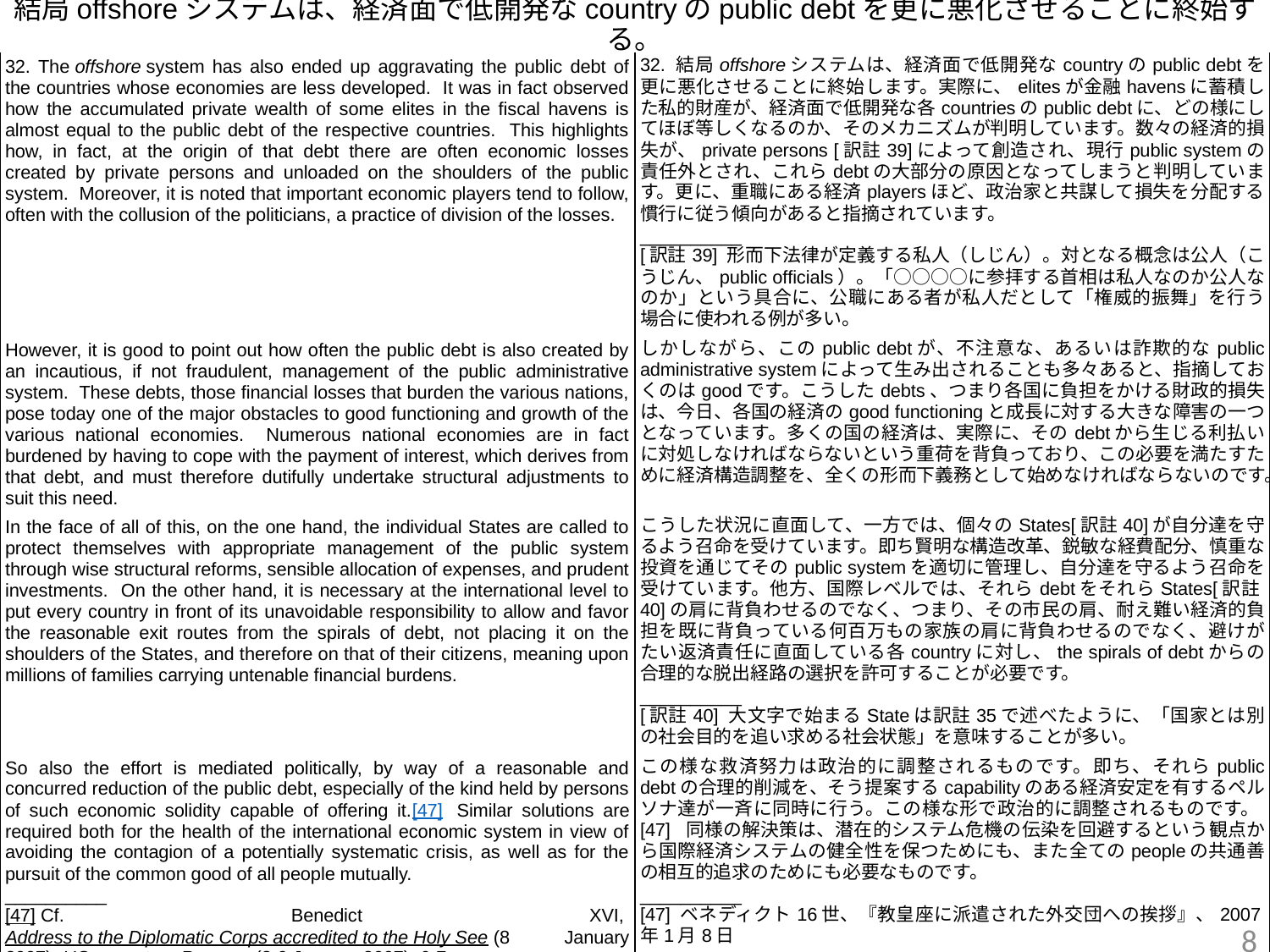

# 結局offshoreシステムは、経済面で低開発なcountryのpublic debtを更に悪化させることに終始する。
| 32. The offshore system has also ended up aggravating the public debt of the countries whose economies are less developed. It was in fact observed how the accumulated private wealth of some elites in the fiscal havens is almost equal to the public debt of the respective countries. This highlights how, in fact, at the origin of that debt there are often economic losses created by private persons and unloaded on the shoulders of the public system. Moreover, it is noted that important economic players tend to follow, often with the collusion of the politicians, a practice of division of the losses. | 32. 結局offshoreシステムは、経済面で低開発なcountryのpublic debtを更に悪化させることに終始します。実際に、elitesが金融havensに蓄積した私的財産が、経済面で低開発な各countriesのpublic debtに、どの様にしてほぼ等しくなるのか、そのメカニズムが判明しています。数々の経済的損失が、private persons [訳註39]によって創造され、現行public systemの責任外とされ、これらdebtの大部分の原因となってしまうと判明しています。更に、重職にある経済playersほど、政治家と共謀して損失を分配する慣行に従う傾向があると指摘されています。 \_\_\_\_\_\_\_\_\_\_ [訳註39] 形而下法律が定義する私人（しじん）。対となる概念は公人（こうじん、public officials）。「○○○○に参拝する首相は私人なのか公人なのか」という具合に、公職にある者が私人だとして「権威的振舞」を行う場合に使われる例が多い。 |
| --- | --- |
| However, it is good to point out how often the public debt is also created by an incautious, if not fraudulent, management of the public administrative system. These debts, those financial losses that burden the various nations, pose today one of the major obstacles to good functioning and growth of the various national economies. Numerous national economies are in fact burdened by having to cope with the payment of interest, which derives from that debt, and must therefore dutifully undertake structural adjustments to suit this need. | しかしながら、このpublic debtが、不注意な、あるいは詐欺的なpublic administrative systemによって生み出されることも多々あると、指摘しておくのはgoodです。こうしたdebts、つまり各国に負担をかける財政的損失は、今日、各国の経済のgood functioningと成長に対する大きな障害の一つとなっています。多くの国の経済は、実際に、そのdebtから生じる利払いに対処しなければならないという重荷を背負っており、この必要を満たすために経済構造調整を、全くの形而下義務として始めなければならないのです。 |
| In the face of all of this, on the one hand, the individual States are called to protect themselves with appropriate management of the public system through wise structural reforms, sensible allocation of expenses, and prudent investments. On the other hand, it is necessary at the international level to put every country in front of its unavoidable responsibility to allow and favor the reasonable exit routes from the spirals of debt, not placing it on the shoulders of the States, and therefore on that of their citizens, meaning upon millions of families carrying untenable financial burdens. | こうした状況に直面して、一方では、個々のStates[訳註40]が自分達を守るよう召命を受けています。即ち賢明な構造改革、鋭敏な経費配分、慎重な投資を通じてそのpublic systemを適切に管理し、自分達を守るよう召命を受けています。他方、国際レベルでは、それらdebtをそれらStates[訳註40]の肩に背負わせるのでなく、つまり、その市民の肩、耐え難い経済的負担を既に背負っている何百万もの家族の肩に背負わせるのでなく、避けがたい返済責任に直面している各countryに対し、the spirals of debtからの合理的な脱出経路の選択を許可することが必要です。 \_\_\_\_\_\_\_\_\_\_ [訳註40] 大文字で始まるStateは訳註35で述べたように、「国家とは別の社会目的を追い求める社会状態」を意味することが多い。 |
| So also the effort is mediated politically, by way of a reasonable and concurred reduction of the public debt, especially of the kind held by persons of such economic solidity capable of offering it.[47]  Similar solutions are required both for the health of the international economic system in view of avoiding the contagion of a potentially systematic crisis, as well as for the pursuit of the common good of all people mutually. \_\_\_\_\_\_\_\_\_\_ [47] Cf. Benedict XVI, Address to the Diplomatic Corps accredited to the Holy See (8 January 2007): L’Osservatore Romano (8-9 January 2007), 6-7. | この様な救済努力は政治的に調整されるものです。即ち、それらpublic debtの合理的削減を、そう提案するcapabilityのある経済安定を有するペルソナ達が一斉に同時に行う。この様な形で政治的に調整されるものです。[47] 同様の解決策は、潜在的システム危機の伝染を回避するという観点から国際経済システムの健全性を保つためにも、また全てのpeopleの共通善の相互的追求のためにも必要なものです。 \_\_\_\_\_\_\_\_\_\_ [47] ベネディクト16世、『教皇座に派遣された外交団への挨拶』、2007年1月8日 |
8